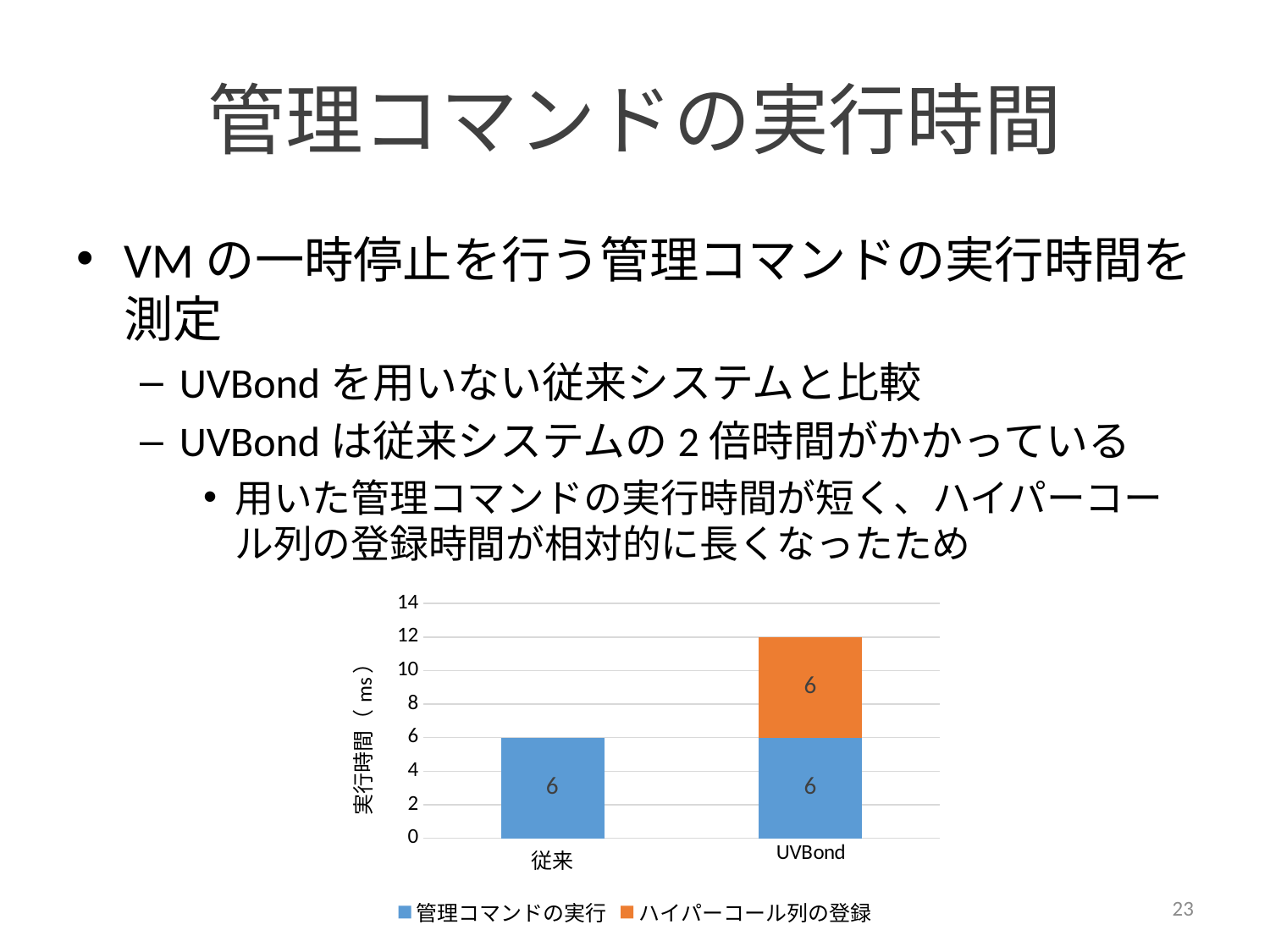

# 管理コマンドの実行時間
VMの一時停止を行う管理コマンドの実行時間を測定
UVBondを用いない従来システムと比較
UVBondは従来システムの2倍時間がかかっている
用いた管理コマンドの実行時間が短く、ハイパーコール列の登録時間が相対的に長くなったため

### Chart

| Category | 管理コマンドの実行 | ハイパーコール列の登録 |
|---|---|---|
| 従来 | 6.0 | None |
| UVBond | 6.0 | 6.0 |
23